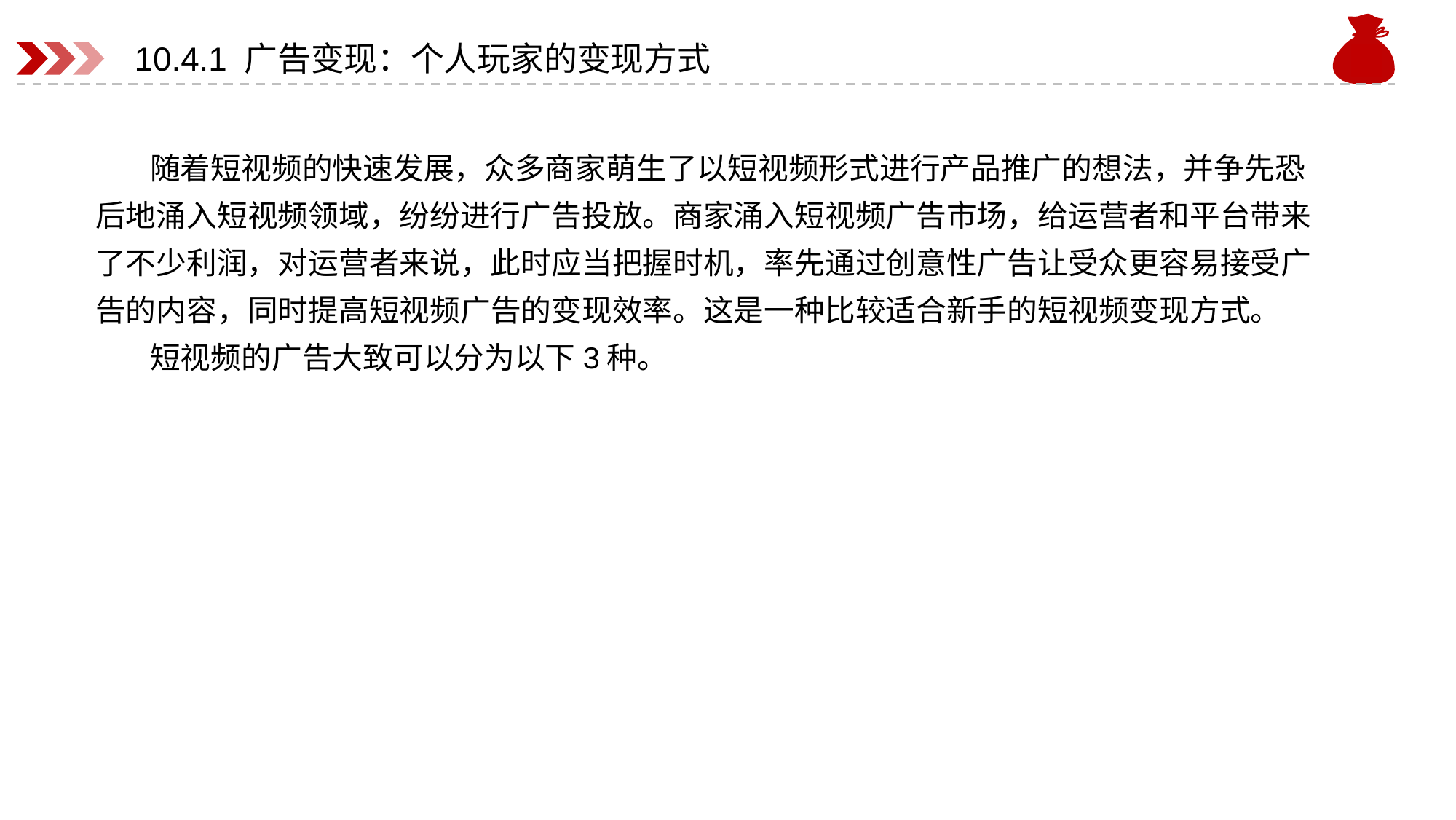

# 10.4.1 广告变现：个人玩家的变现方式
31
随着短视频的快速发展，众多商家萌生了以短视频形式进行产品推广的想法，并争先恐后地涌入短视频领域，纷纷进行广告投放。商家涌入短视频广告市场，给运营者和平台带来了不少利润，对运营者来说，此时应当把握时机，率先通过创意性广告让受众更容易接受广告的内容，同时提高短视频广告的变现效率。这是一种比较适合新手的短视频变现方式。
短视频的广告大致可以分为以下3种。